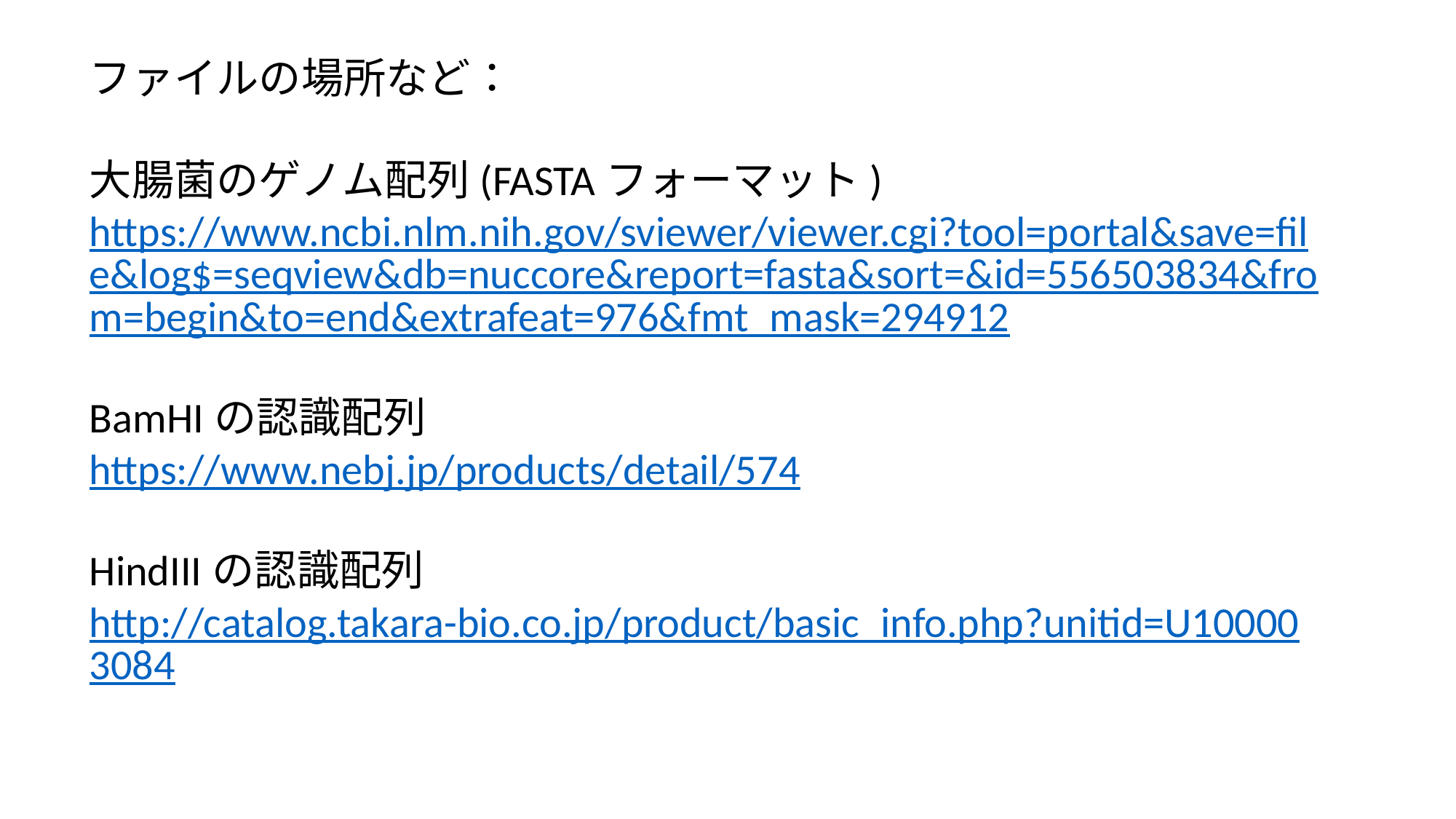

ファイルの場所など：

大腸菌のゲノム配列(FASTAフォーマット)
https://www.ncbi.nlm.nih.gov/sviewer/viewer.cgi?tool=portal&save=file&log$=seqview&db=nuccore&report=fasta&sort=&id=556503834&from=begin&to=end&extrafeat=976&fmt_mask=294912

BamHIの認識配列
https://www.nebj.jp/products/detail/574

HindIIIの認識配列
http://catalog.takara-bio.co.jp/product/basic_info.php?unitid=U100003084